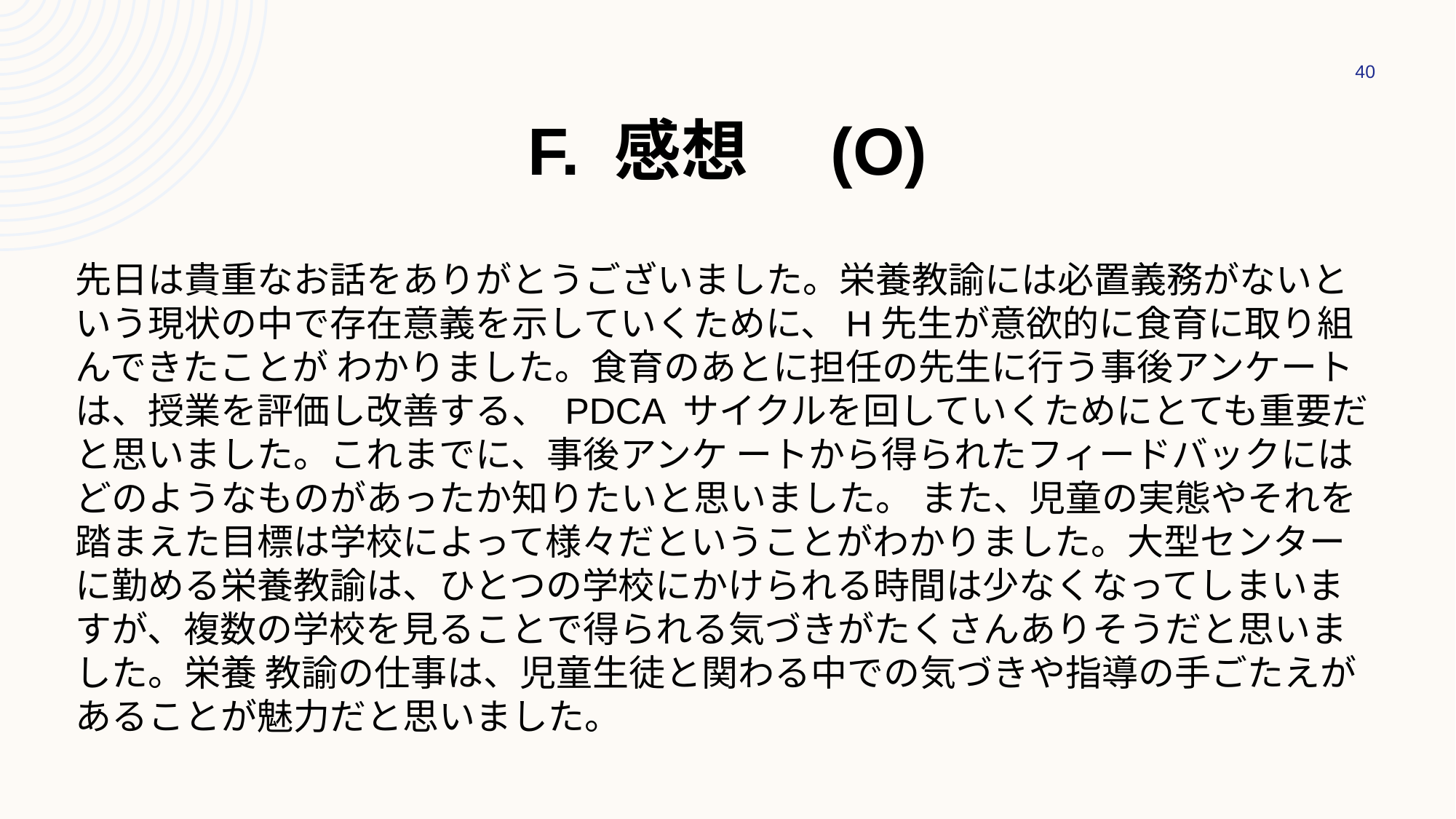

40
# F. 感想　(O)
先日は貴重なお話をありがとうございました。栄養教諭には必置義務がないという現状の中で存在意義を示していくために、H先生が意欲的に食育に取り組んできたことが わかりました。食育のあとに担任の先生に行う事後アンケートは、授業を評価し改善する、 PDCA サイクルを回していくためにとても重要だと思いました。これまでに、事後アンケ ートから得られたフィードバックにはどのようなものがあったか知りたいと思いました。 また、児童の実態やそれを踏まえた目標は学校によって様々だということがわかりました。大型センターに勤める栄養教諭は、ひとつの学校にかけられる時間は少なくなってしまいますが、複数の学校を見ることで得られる気づきがたくさんありそうだと思いました。栄養 教諭の仕事は、児童生徒と関わる中での気づきや指導の手ごたえがあることが魅力だと思いました。